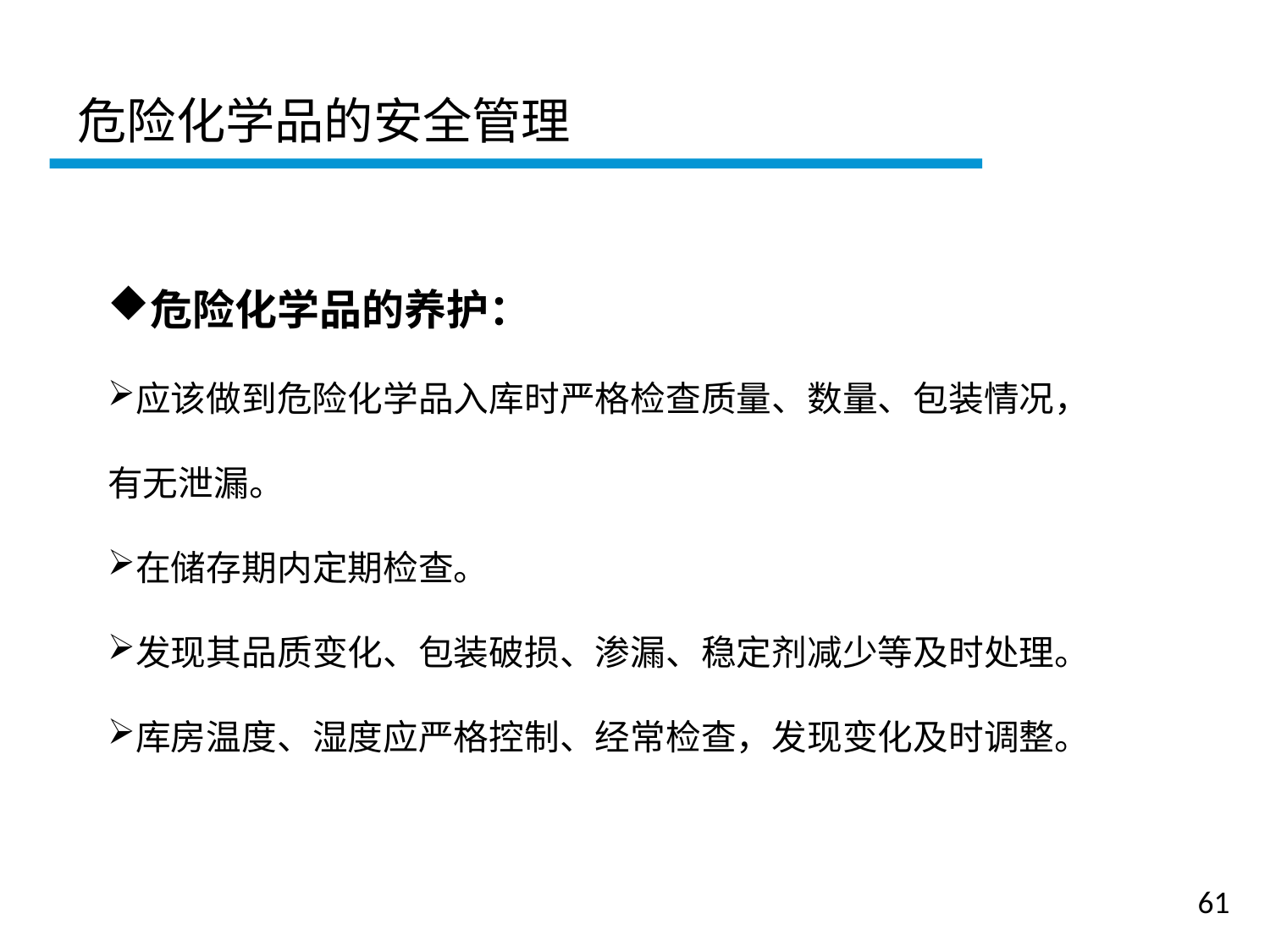

危险化学品的安全管理
危险化学品的养护：
应该做到危险化学品入库时严格检查质量、数量、包装情况，有无泄漏。
在储存期内定期检查。
发现其品质变化、包装破损、渗漏、稳定剂减少等及时处理。
库房温度、湿度应严格控制、经常检查，发现变化及时调整。
一